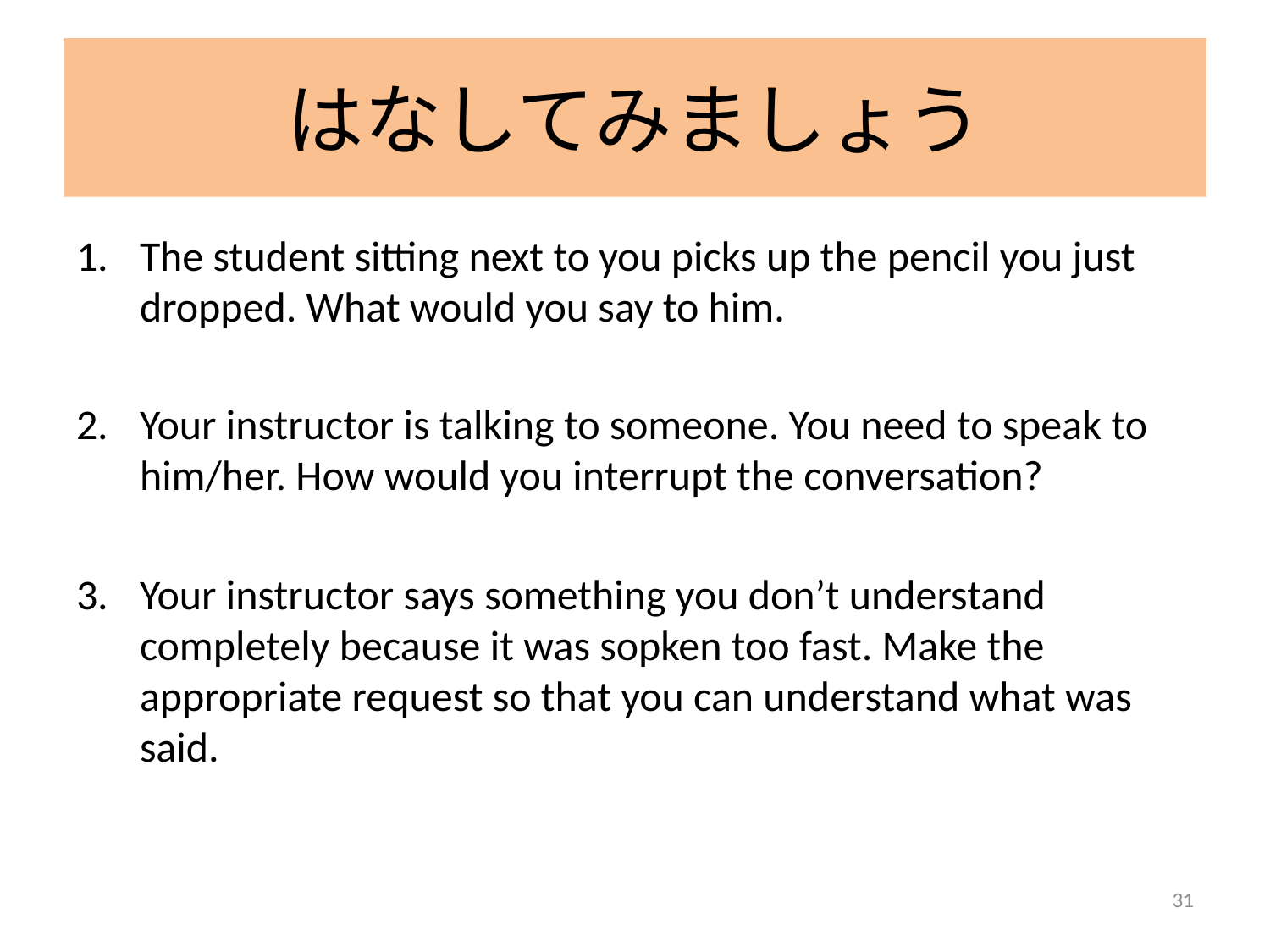

# はなしてみましょう
The student sitting next to you picks up the pencil you just dropped. What would you say to him.

Your instructor is talking to someone. You need to speak to him/her. How would you interrupt the conversation?

Your instructor says something you don’t understand completely because it was sopken too fast. Make the appropriate request so that you can understand what was said.

31